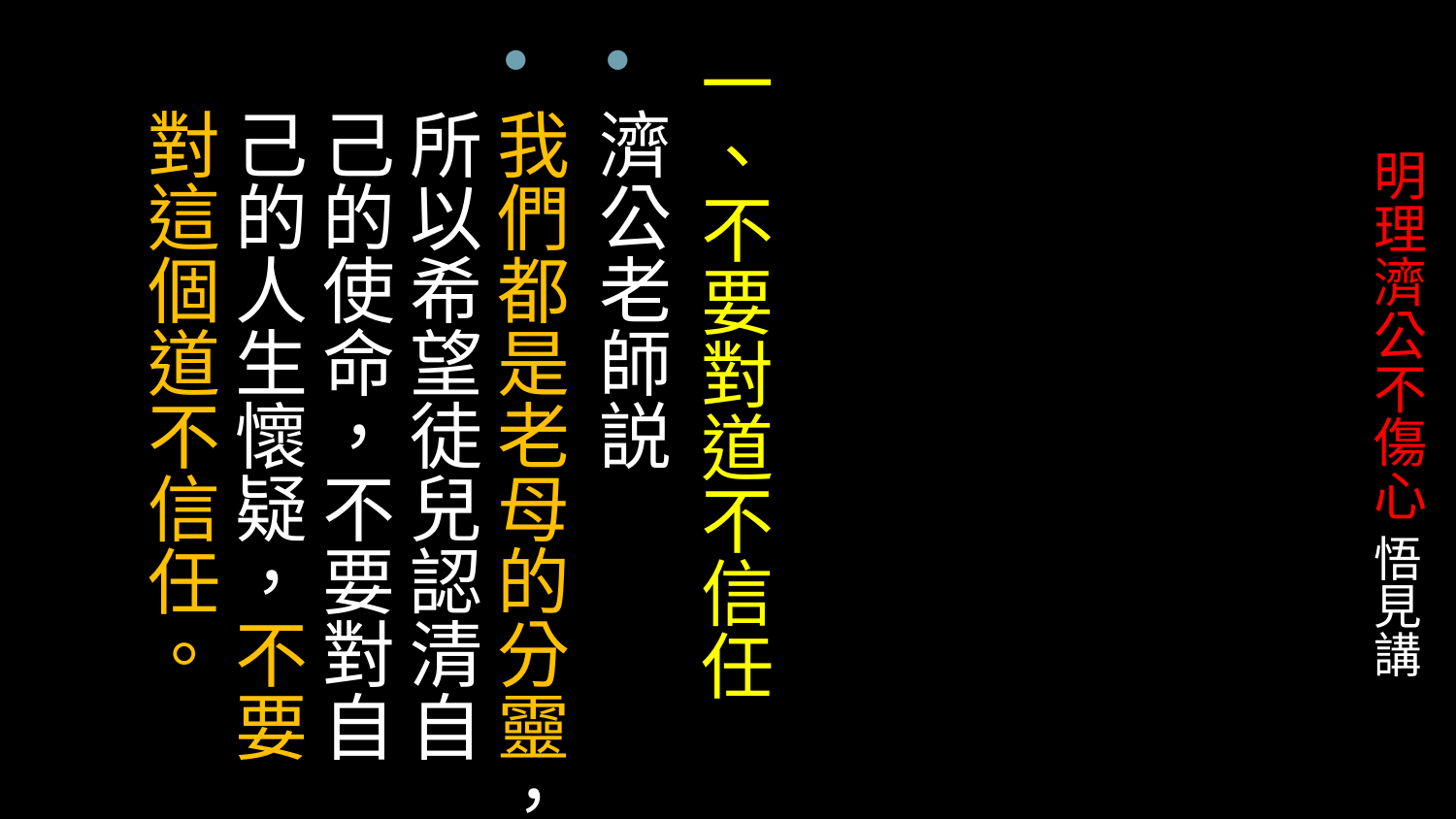

一、不要對道不信任
濟公老師説
我們都是老母的分靈，所以希望徒兒認清自己的使命，不要對自己的人生懷疑，不要對這個道不信任。

# 明理濟公不傷心 悟見講